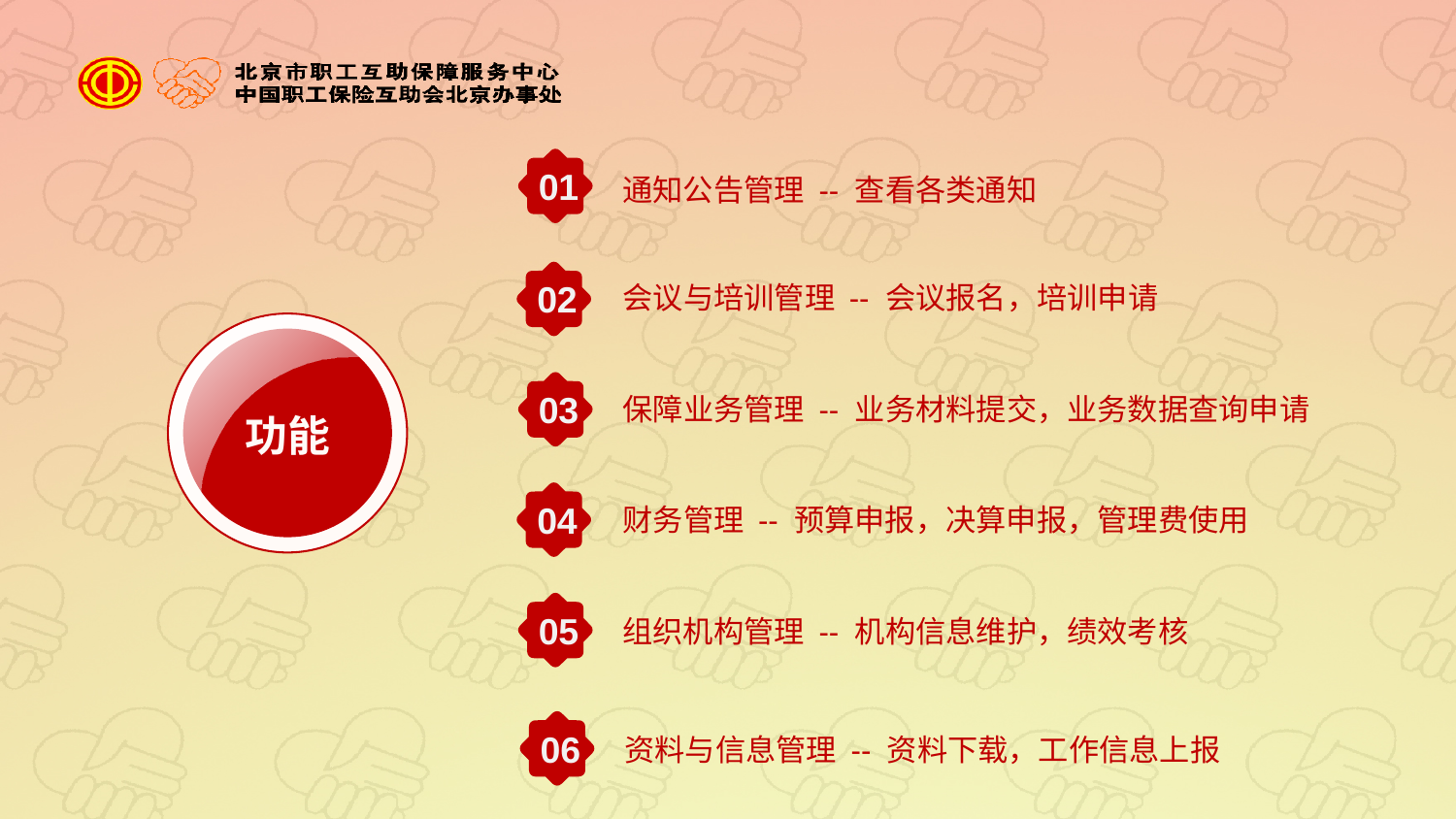

01
通知公告管理 -- 查看各类通知

02
会议与培训管理 -- 会议报名，培训申请

功能

03
保障业务管理 -- 业务材料提交，业务数据查询申请

04
财务管理 -- 预算申报，决算申报，管理费使用

05
组织机构管理 -- 机构信息维护，绩效考核

06
资料与信息管理 -- 资料下载，工作信息上报